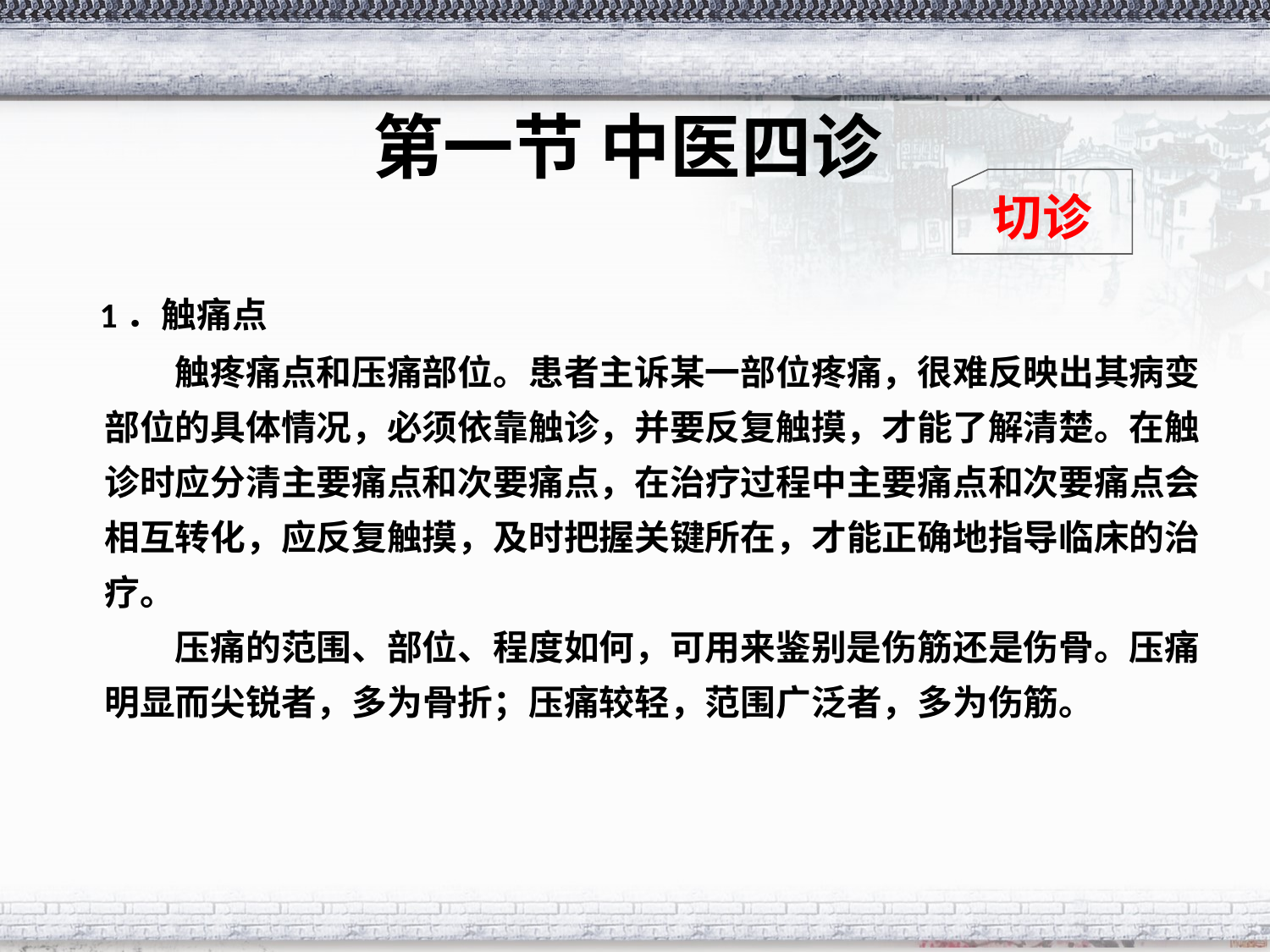

第一节 中医四诊
切诊
    1．触痛点
　　触疼痛点和压痛部位。患者主诉某一部位疼痛，很难反映出其病变部位的具体情况，必须依靠触诊，并要反复触摸，才能了解清楚。在触诊时应分清主要痛点和次要痛点，在治疗过程中主要痛点和次要痛点会相互转化，应反复触摸，及时把握关键所在，才能正确地指导临床的治疗。
　　压痛的范围、部位、程度如何，可用来鉴别是伤筋还是伤骨。压痛明显而尖锐者，多为骨折；压痛较轻，范围广泛者，多为伤筋。